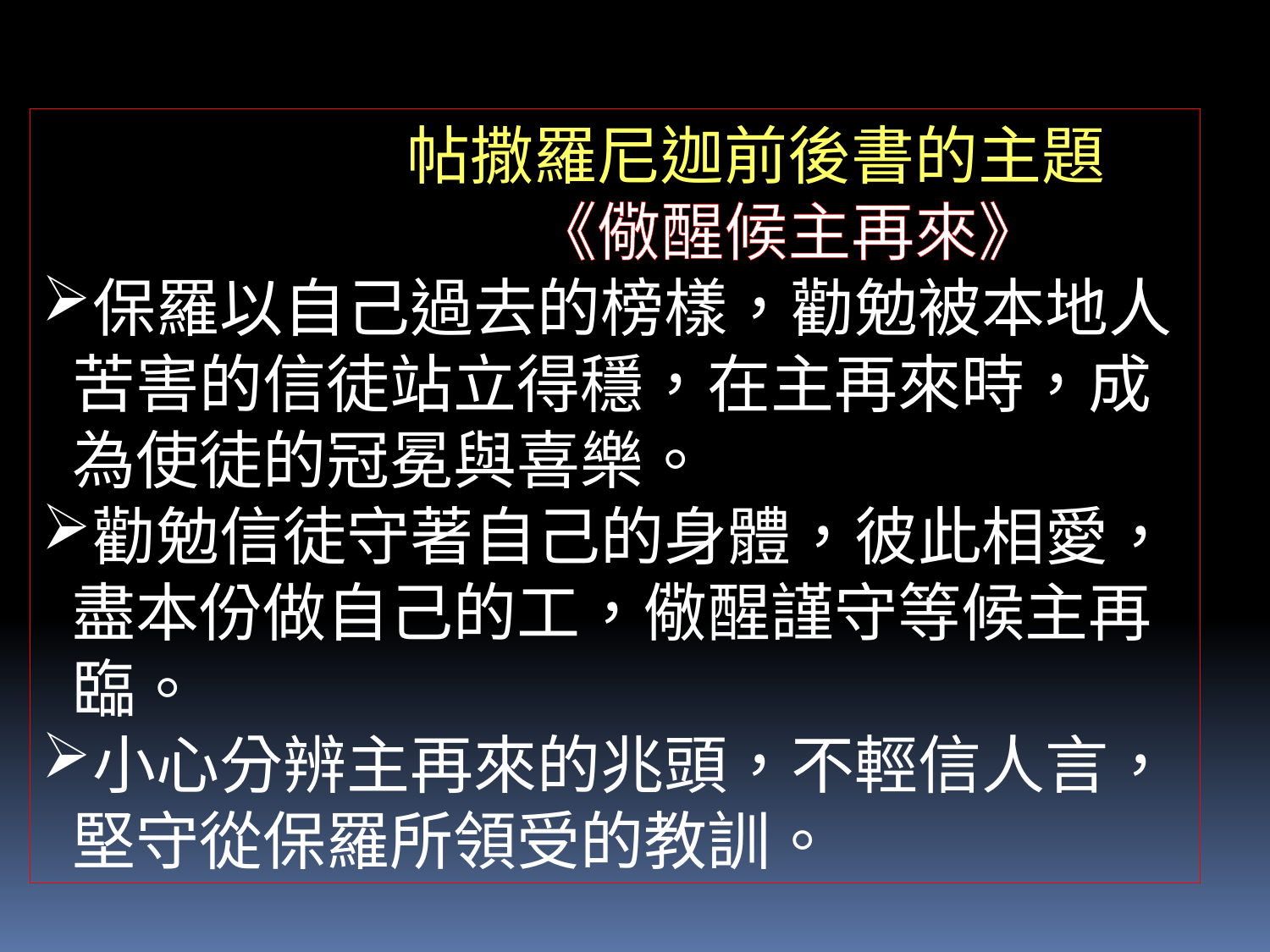

帖撒羅尼迦前後書的主題
               《儆醒候主再來》
保羅以自己過去的榜樣，勸勉被本地人苦害的信徒站立得穩，在主再來時，成為使徒的冠冕與喜樂。
勸勉信徒守著自己的身體，彼此相愛，盡本份做自己的工，儆醒謹守等候主再臨。
小心分辨主再來的兆頭，不輕信人言，堅守從保羅所領受的教訓。